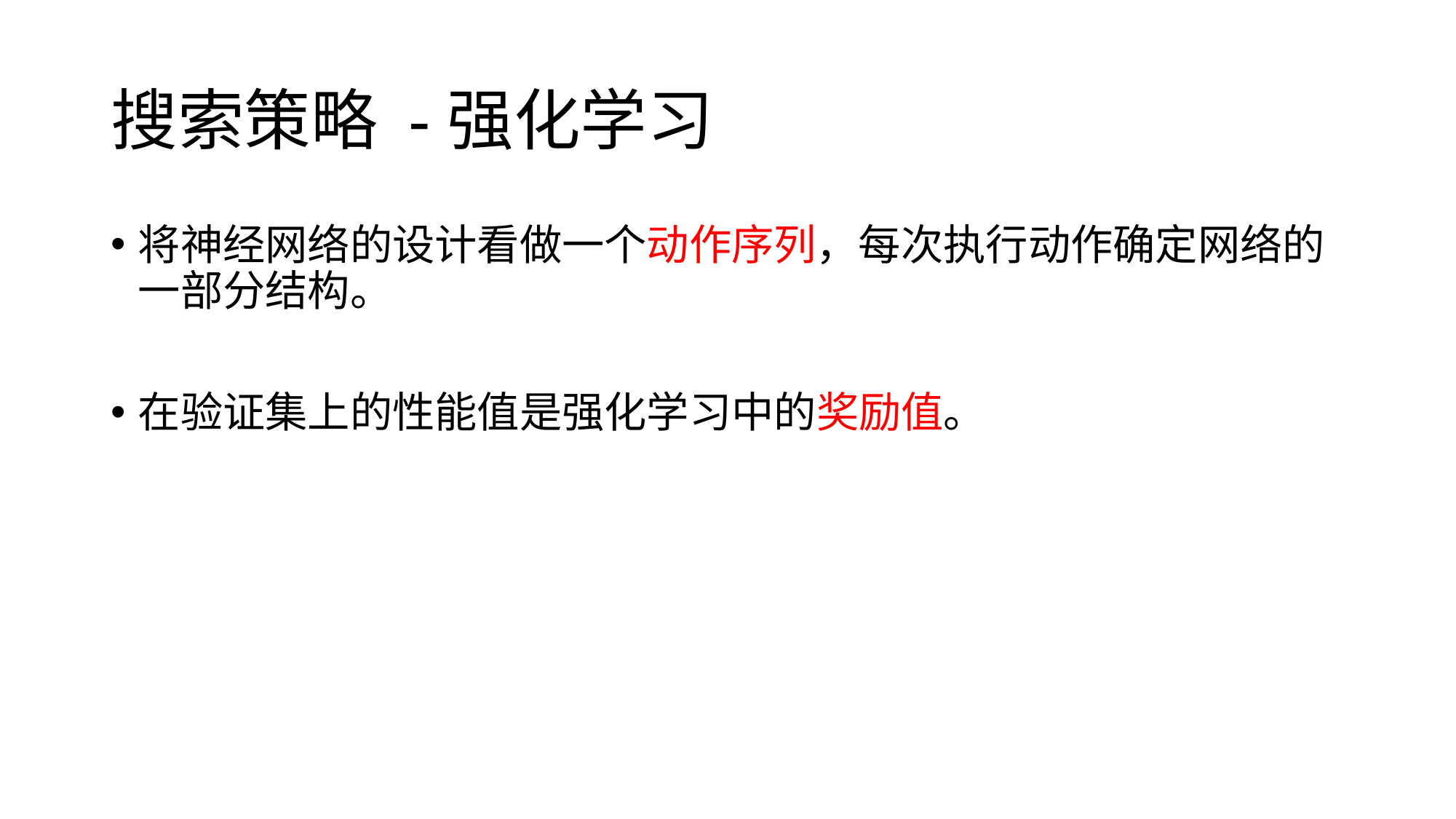

# 搜索策略 -强化学习
将神经网络的设计看做一个动作序列，每次执行动作确定网络的一部分结构。

在验证集上的性能值是强化学习中的奖励值。